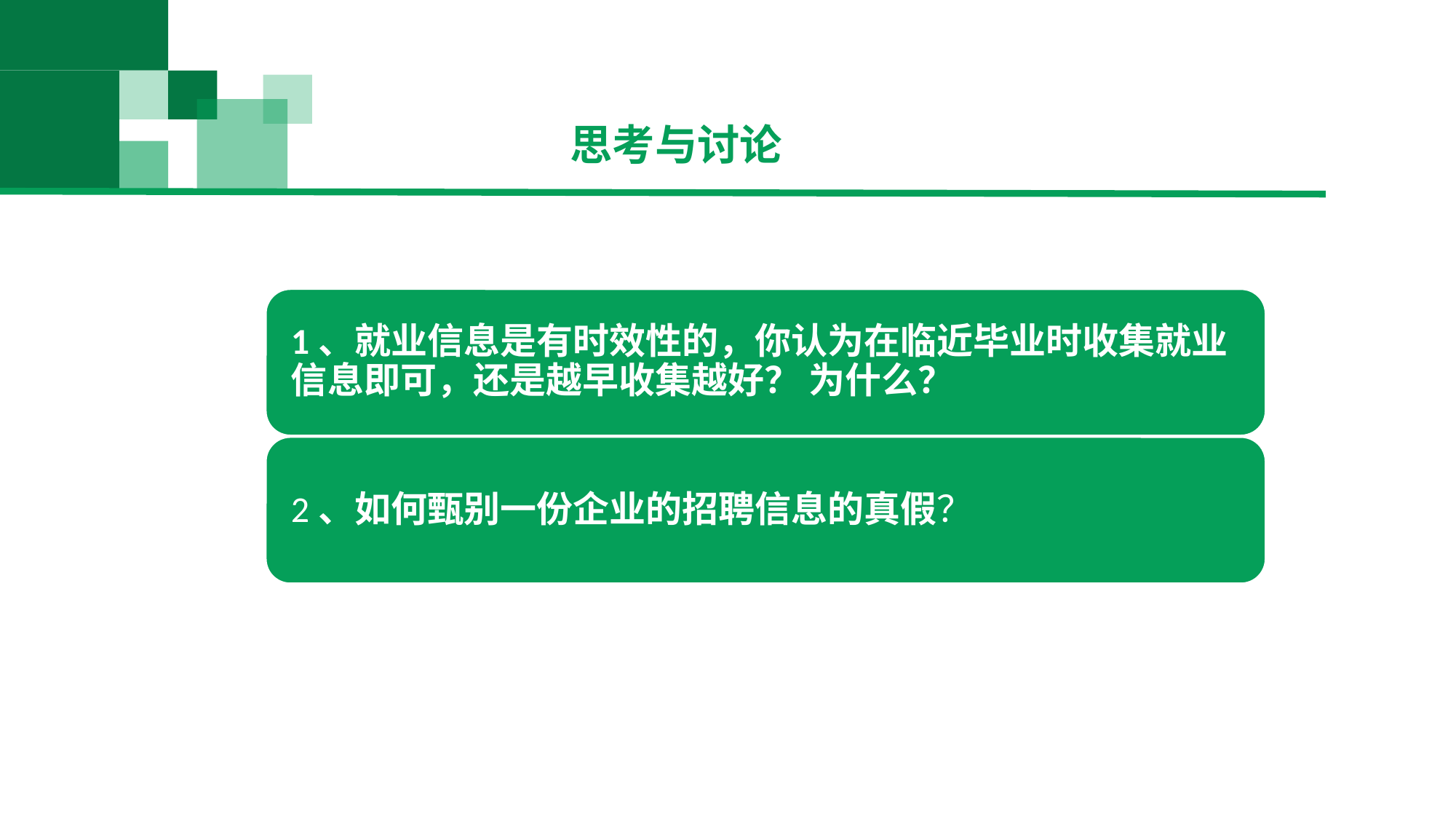

思考与讨论
1、就业信息是有时效性的，你认为在临近毕业时收集就业信息即可，还是越早收集越好？ 为什么？
2、如何甄别一份企业的招聘信息的真假？